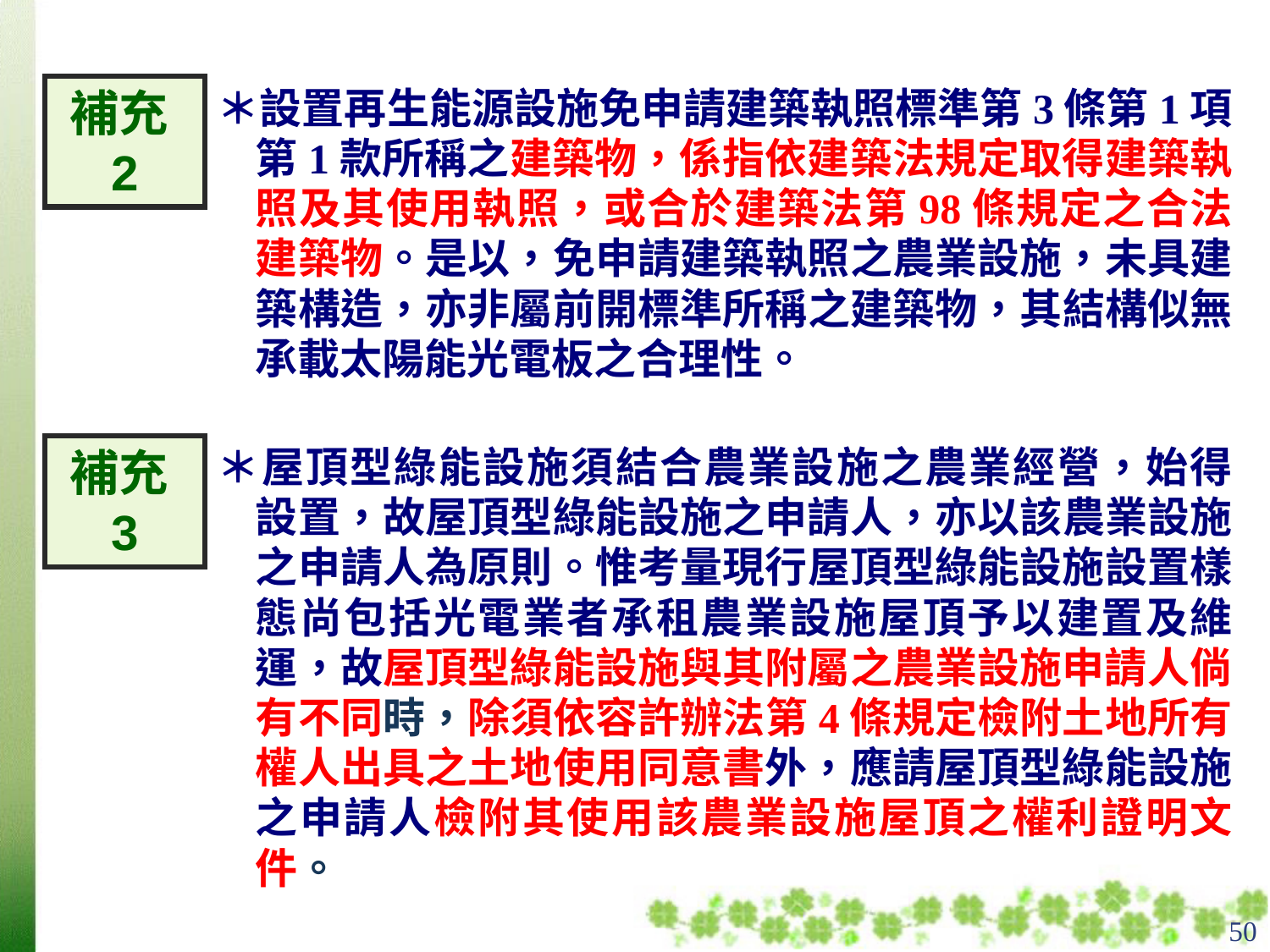

補充2
＊設置再生能源設施免申請建築執照標準第3條第1項第1款所稱之建築物，係指依建築法規定取得建築執照及其使用執照，或合於建築法第98條規定之合法建築物。是以，免申請建築執照之農業設施，未具建築構造，亦非屬前開標準所稱之建築物，其結構似無承載太陽能光電板之合理性。
＊屋頂型綠能設施須結合農業設施之農業經營，始得設置，故屋頂型綠能設施之申請人，亦以該農業設施之申請人為原則。惟考量現行屋頂型綠能設施設置樣態尚包括光電業者承租農業設施屋頂予以建置及維運，故屋頂型綠能設施與其附屬之農業設施申請人倘有不同時，除須依容許辦法第4條規定檢附土地所有權人出具之土地使用同意書外，應請屋頂型綠能設施之申請人檢附其使用該農業設施屋頂之權利證明文件。
補充3
50